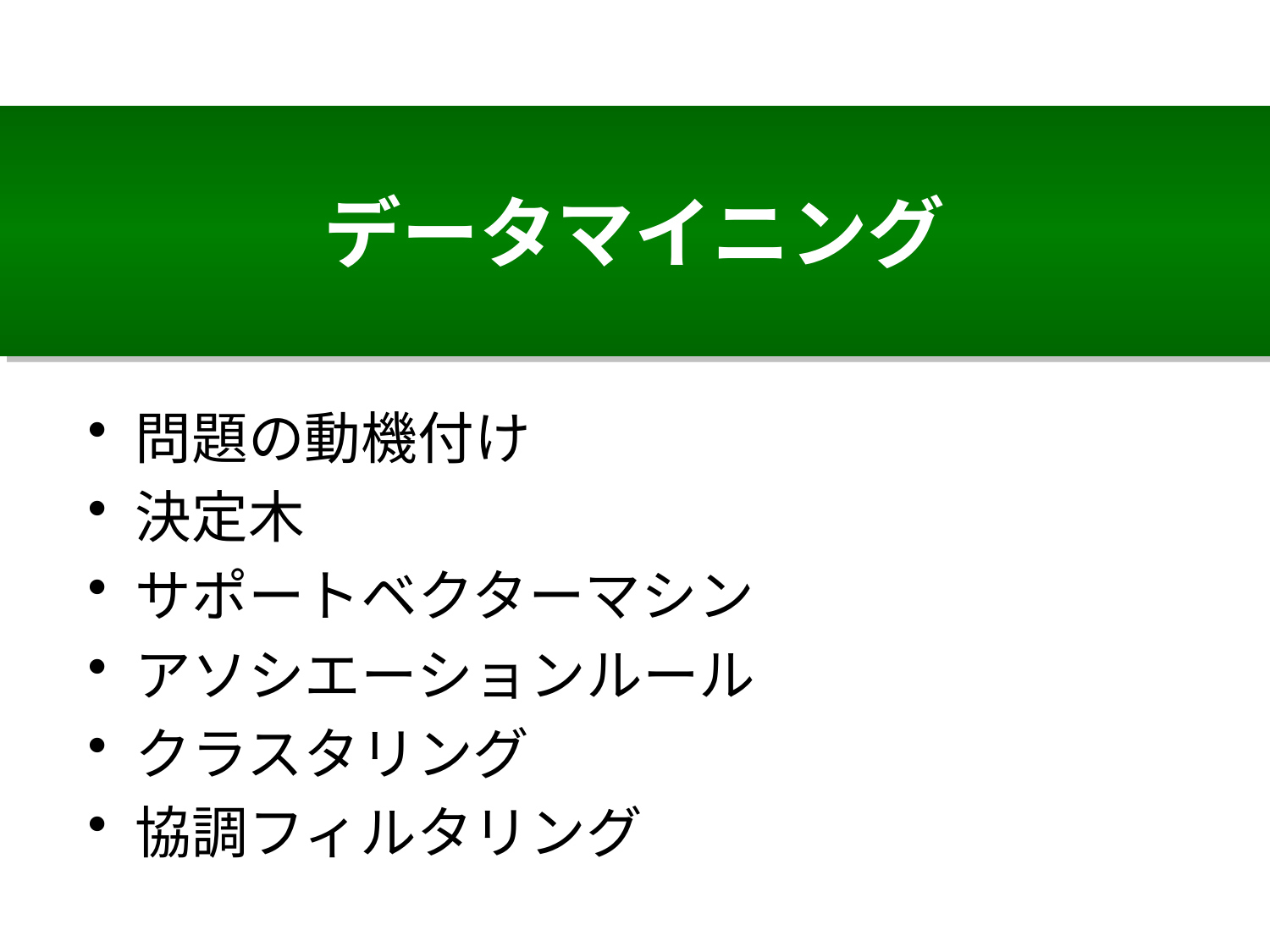

# データマイニング
問題の動機付け
決定木
サポートベクターマシン
アソシエーションルール
クラスタリング
協調フィルタリング